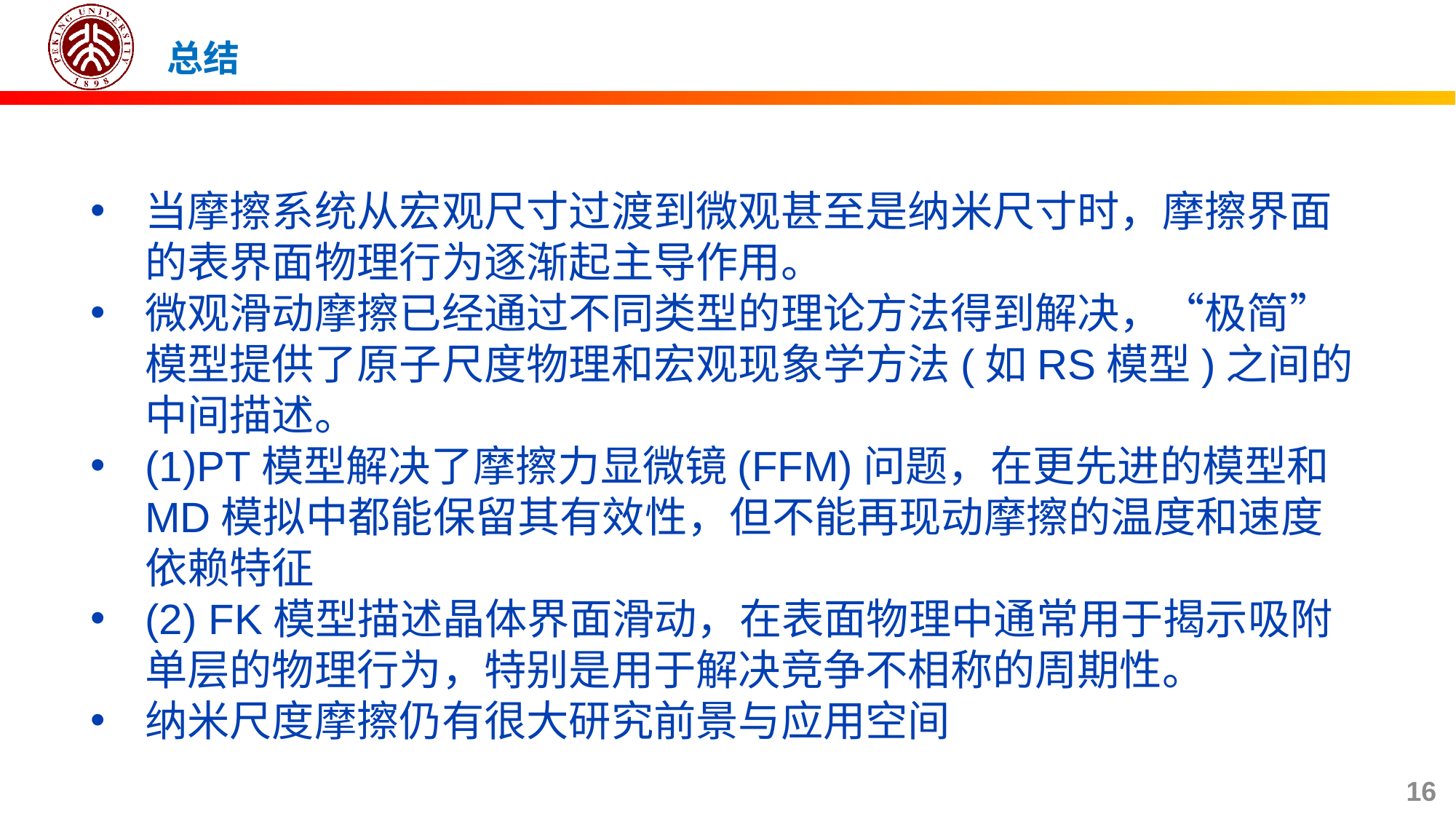

总结
当摩擦系统从宏观尺寸过渡到微观甚至是纳米尺寸时，摩擦界面的表界面物理行为逐渐起主导作用。
微观滑动摩擦已经通过不同类型的理论方法得到解决，“极简”模型提供了原子尺度物理和宏观现象学方法(如RS模型)之间的中间描述。
(1)PT模型解决了摩擦力显微镜(FFM)问题，在更先进的模型和MD模拟中都能保留其有效性，但不能再现动摩擦的温度和速度依赖特征
(2) FK模型描述晶体界面滑动，在表面物理中通常用于揭示吸附单层的物理行为，特别是用于解决竞争不相称的周期性。
纳米尺度摩擦仍有很大研究前景与应用空间
16